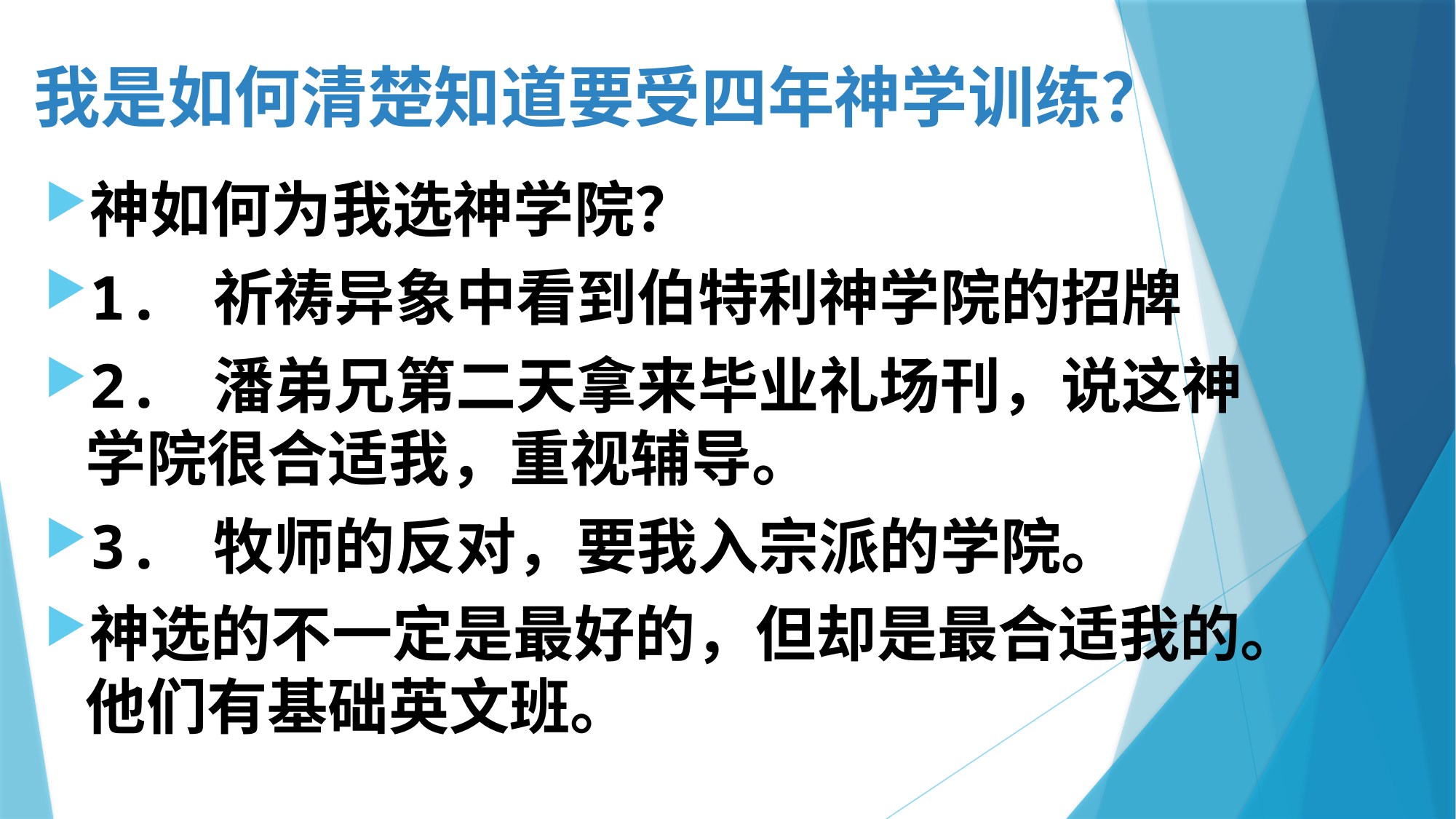

# 我是如何清楚知道要受四年神学训练？
神如何为我选神学院？
1. 祈祷异象中看到伯特利神学院的招牌
2. 潘弟兄第二天拿来毕业礼场刊，说这神学院很合适我，重视辅导。
3. 牧师的反对，要我入宗派的学院。
神选的不一定是最好的，但却是最合适我的。他们有基础英文班。